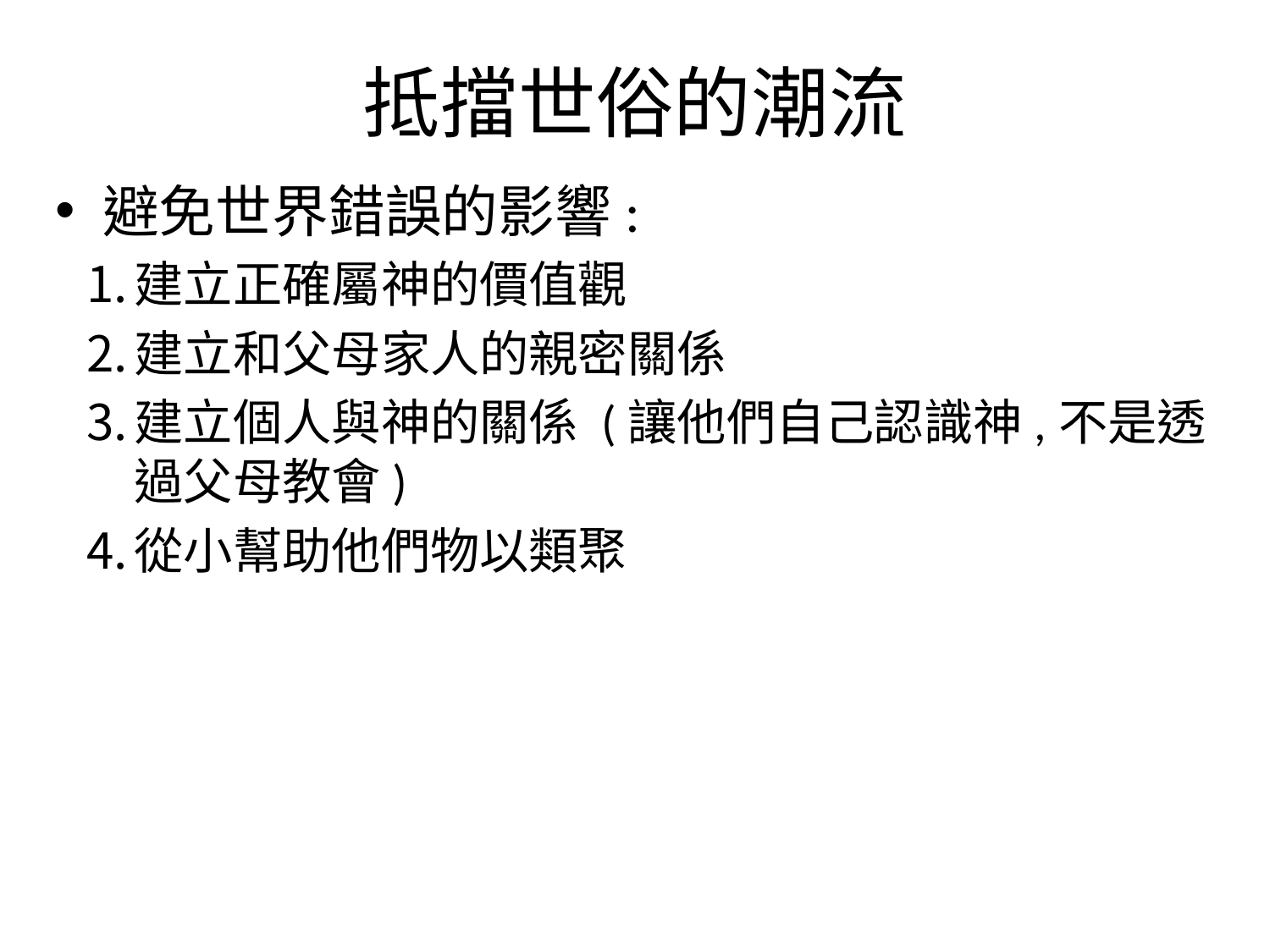

# 抵擋世俗的潮流
避免世界錯誤的影響:
建立正確屬神的價值觀
建立和父母家人的親密關係
建立個人與神的關係 (讓他們自己認識神,不是透過父母教會)
從小幫助他們物以類聚